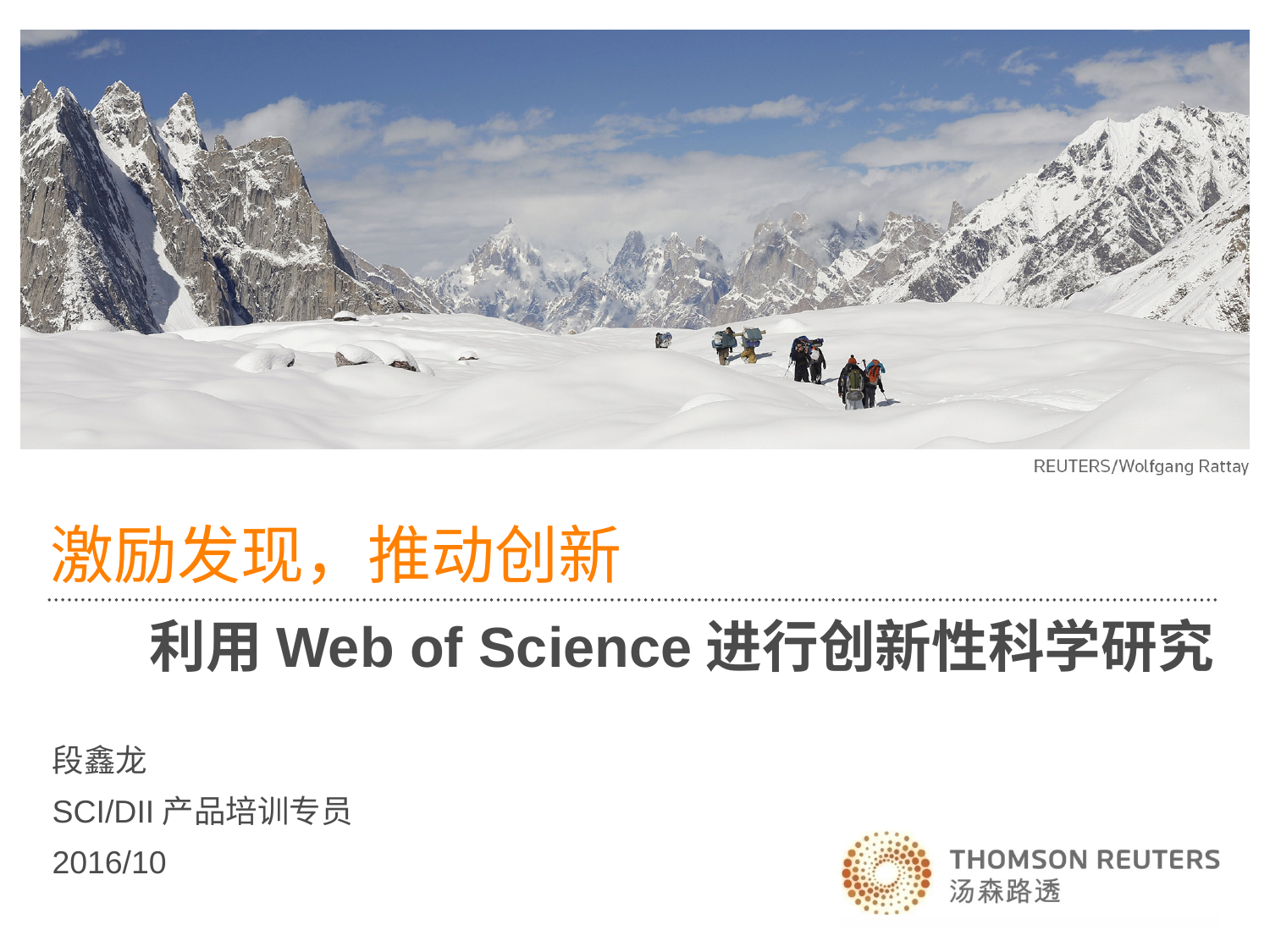

# 激励发现，推动创新
利用Web of Science进行创新性科学研究
段鑫龙
SCI/DII产品培训专员
2016/10